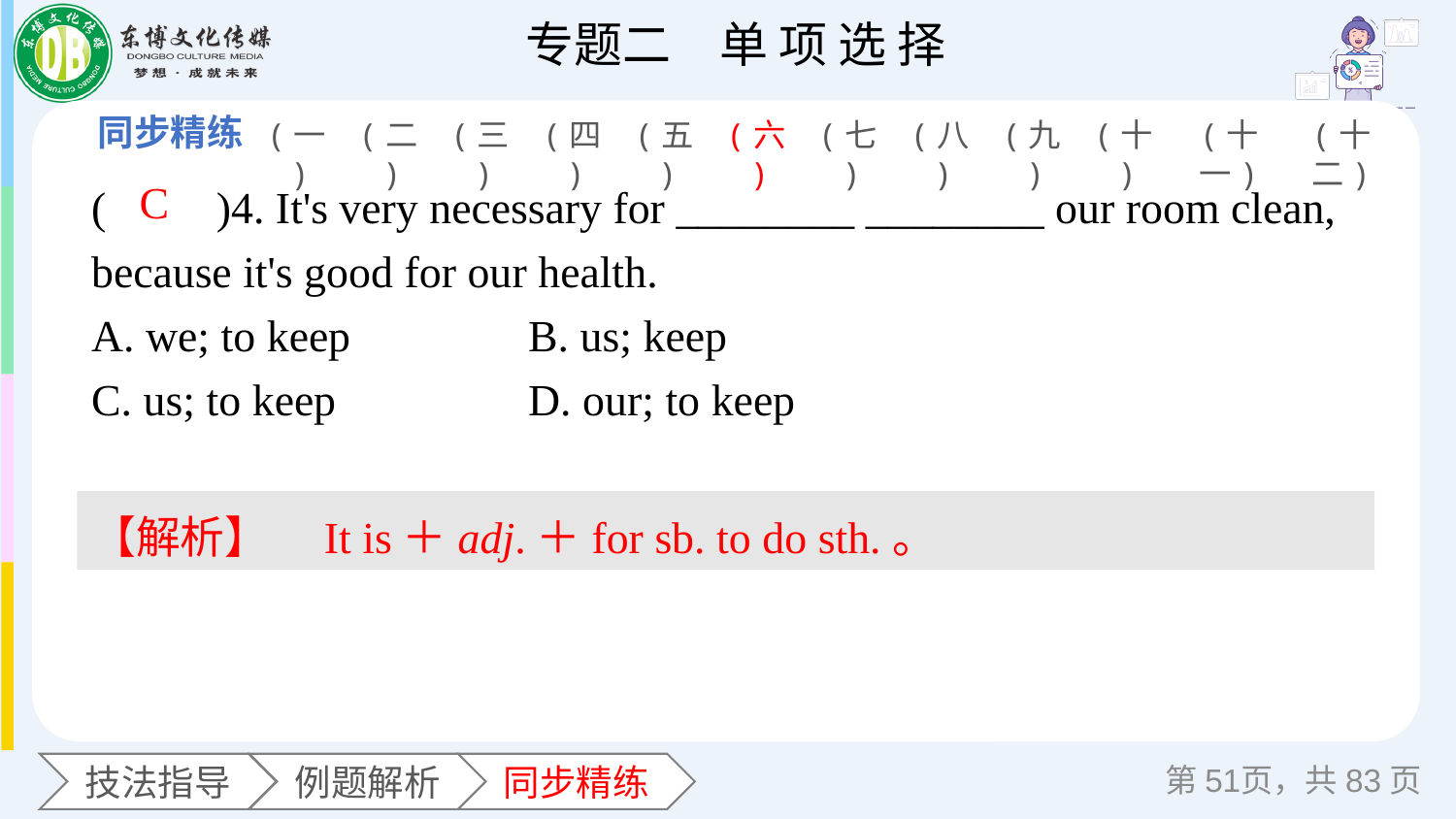

(一)
(二)
(三)
(四)
(五)
(六)
(七)
(八)
(九)
(十)
(十一)
(十二)
(　　)4. It's very necessary for ________ ________ our room clean, because it's good for our health.
A. we; to keep    	B. us; keep
C. us; to keep    		D. our; to keep
C
【解析】　It is＋adj.＋for sb. to do sth.。
第51页，共83页